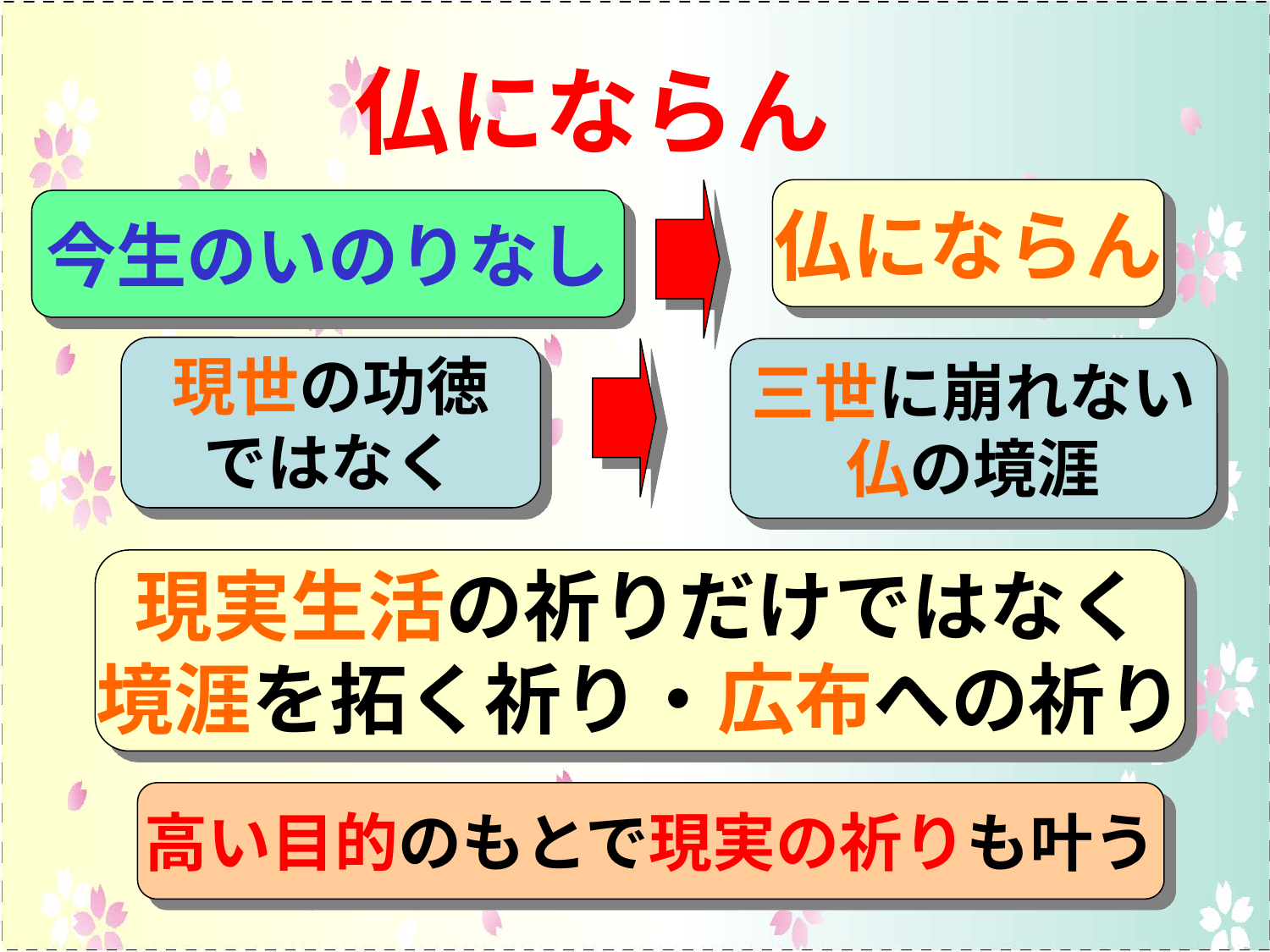

# 仏にならん

仏にならん
今生のいのりなし
現世の功徳
ではなく

三世に崩れない
仏の境涯
現実生活の祈りだけではなく
境涯を拓く祈り・広布への祈り
高い目的のもとで現実の祈りも叶う